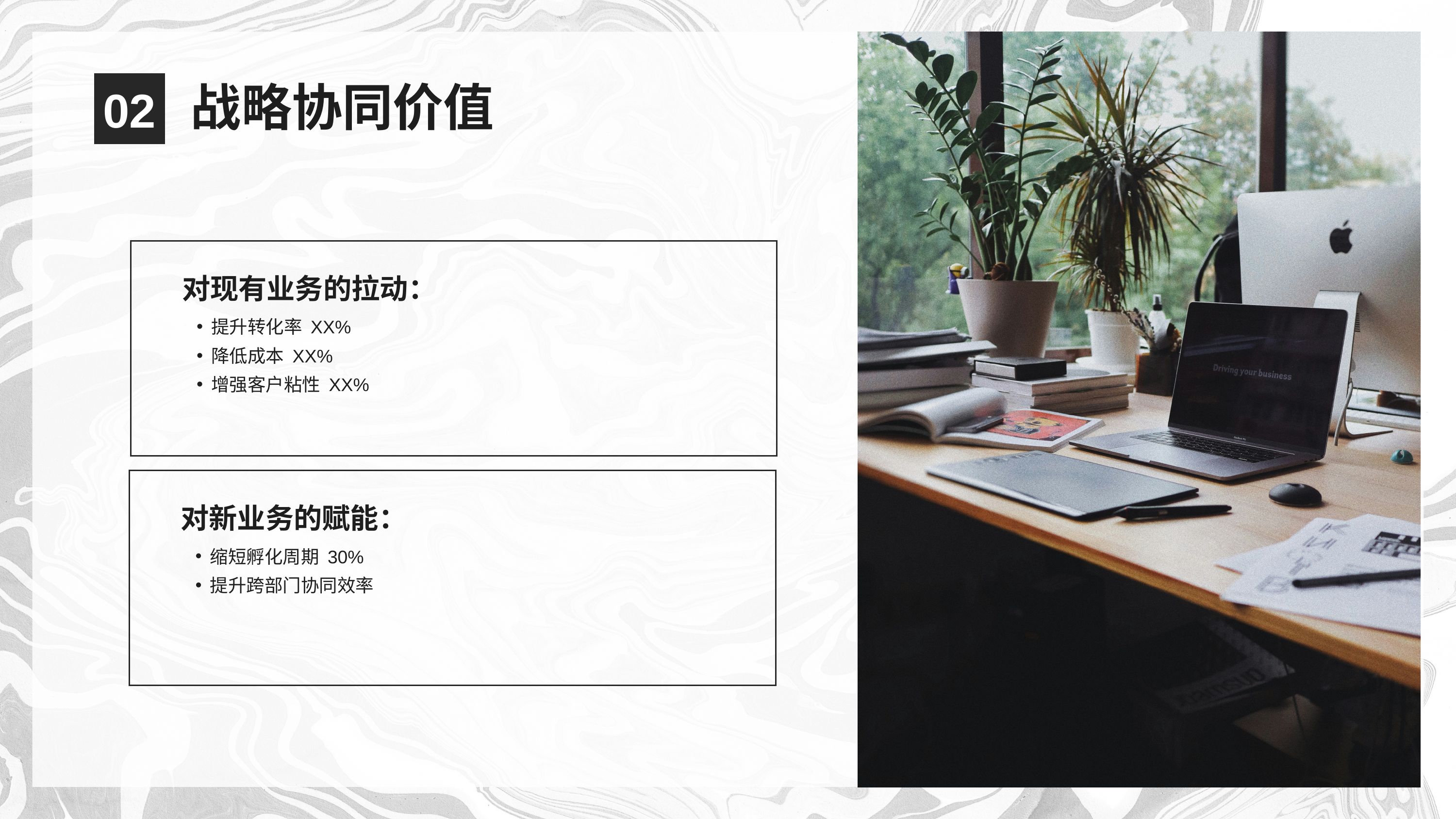

战略协同价值
02

对现有业务的拉动：
提升转化率 XX%
降低成本 XX%
增强客户粘性 XX%

对新业务的赋能：
缩短孵化周期 30%
提升跨部门协同效率